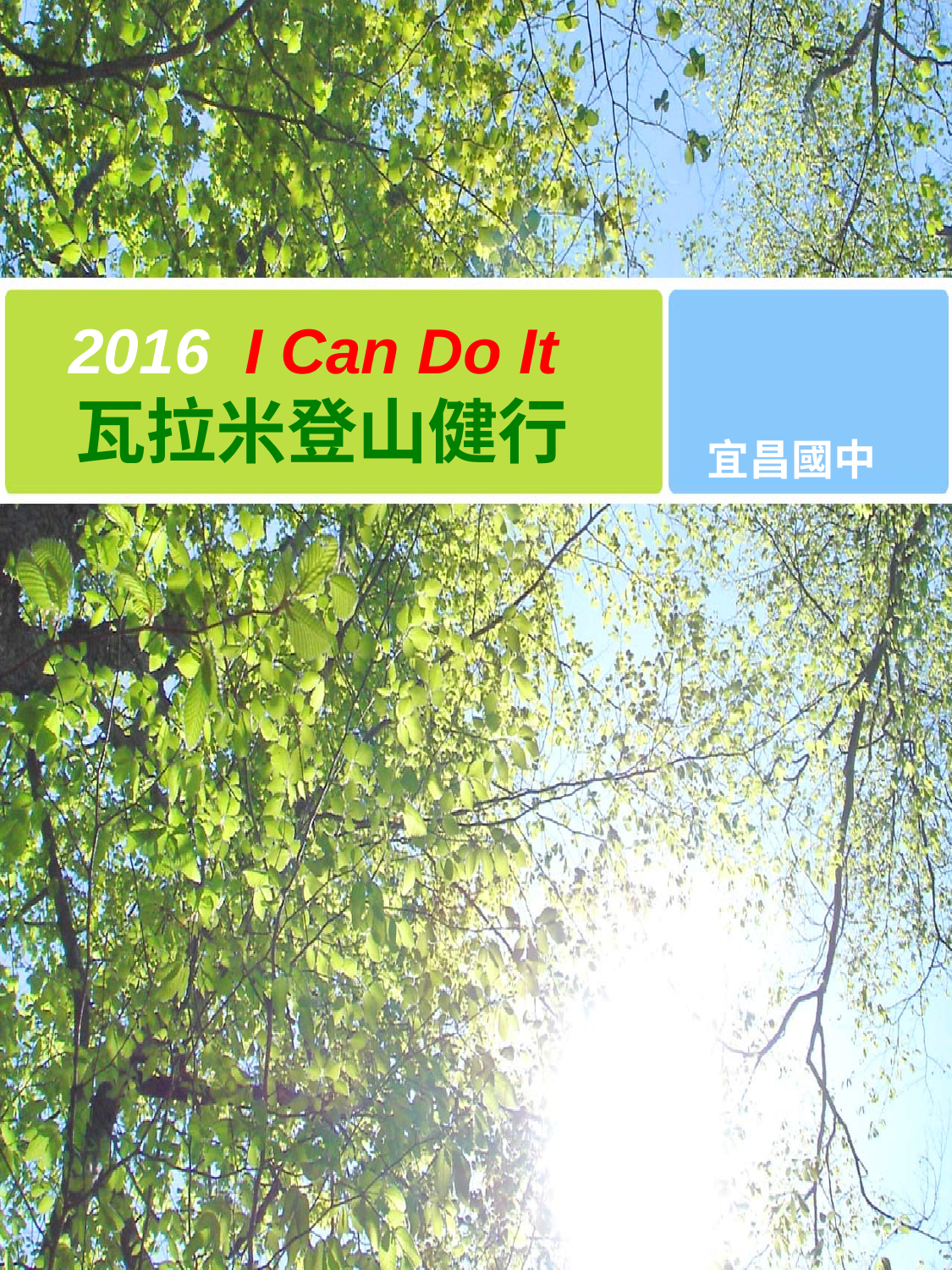

# 2016  I Can Do It 瓦拉米登山健行
宜昌國中